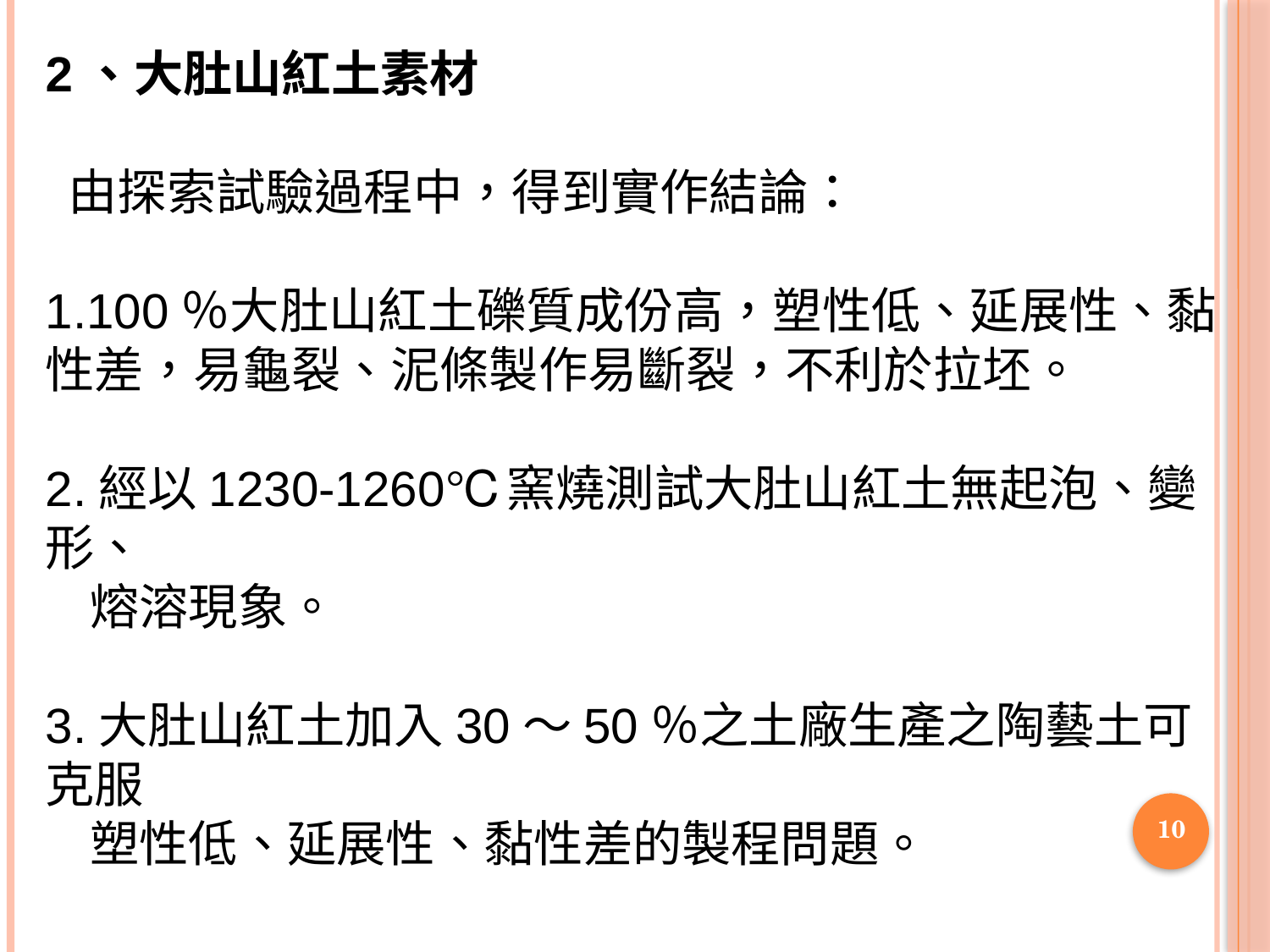

2、大肚山紅土素材

 由探索試驗過程中，得到實作結論：

1.100％大肚山紅土礫質成份高，塑性低、延展性、黏性差，易龜裂、泥條製作易斷裂，不利於拉坯。

2.經以1230-1260℃窯燒測試大肚山紅土無起泡、變形、
   熔溶現象。

3.大肚山紅土加入30～50％之土廠生產之陶藝土可克服
   塑性低、延展性、黏性差的製程問題。

10